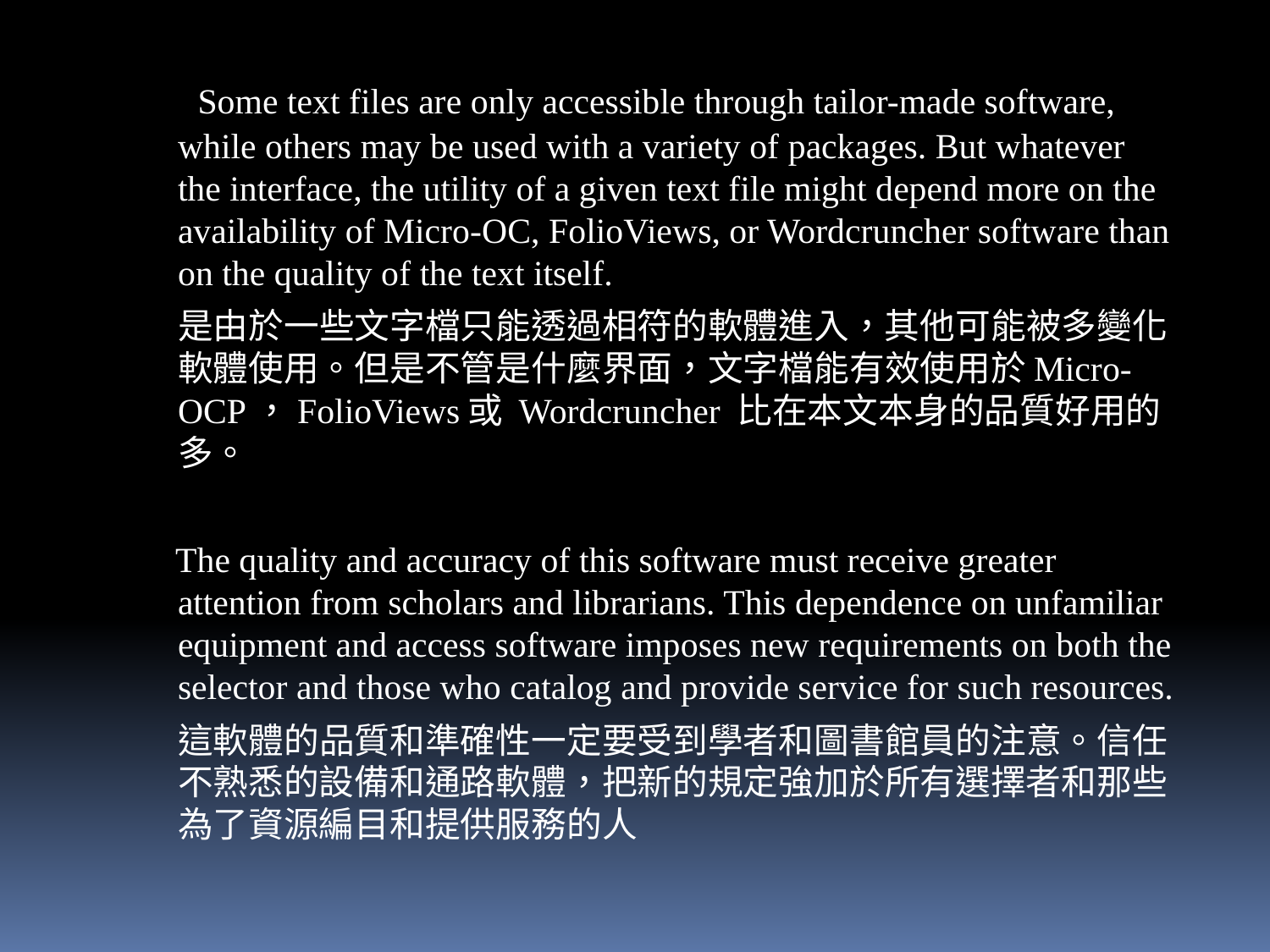

Some text files are only accessible through tailor-made software, while others may be used with a variety of packages. But whatever the interface, the utility of a given text file might depend more on the availability of Micro-OC, FolioViews, or Wordcruncher software than on the quality of the text itself.
     是由於一些文字檔只能透過相符的軟體進入，其他可能被多變化軟體使用。但是不管是什麼界面，文字檔能有效使用於Micro-OCP，FolioViews或 Wordcruncher 比在本文本身的品質好用的多。

     The quality and accuracy of this software must receive greater attention from scholars and librarians. This dependence on unfamiliar equipment and access software imposes new requirements on both the selector and those who catalog and provide service for such resources.
     這軟體的品質和準確性一定要受到學者和圖書館員的注意。信任不熟悉的設備和通路軟體，把新的規定強加於所有選擇者和那些為了資源編目和提供服務的人